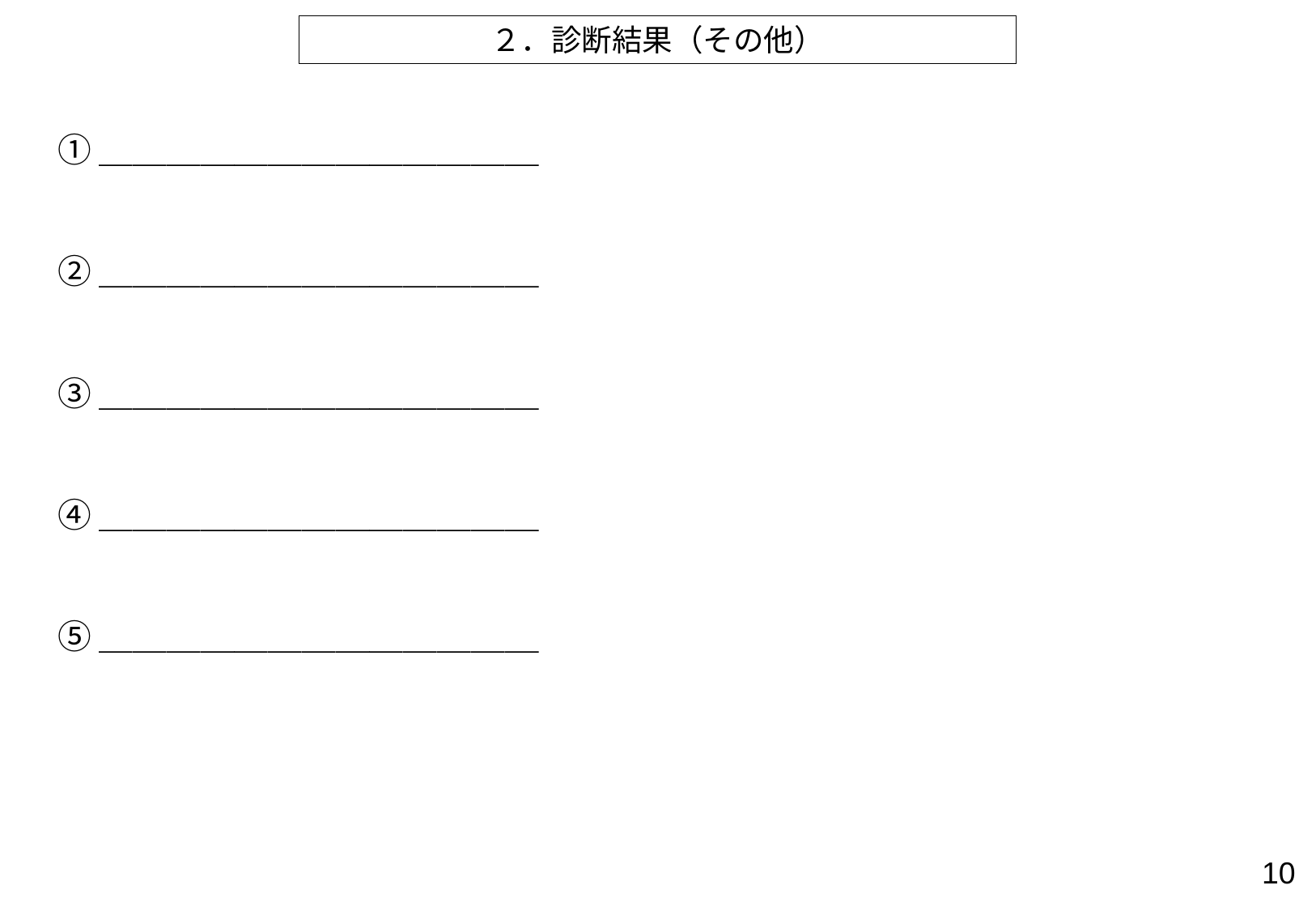

２．診断結果（その他）

①＿＿＿＿＿＿＿＿＿＿＿＿＿

②＿＿＿＿＿＿＿＿＿＿＿＿＿

③＿＿＿＿＿＿＿＿＿＿＿＿＿

④＿＿＿＿＿＿＿＿＿＿＿＿＿

⑤＿＿＿＿＿＿＿＿＿＿＿＿＿
10